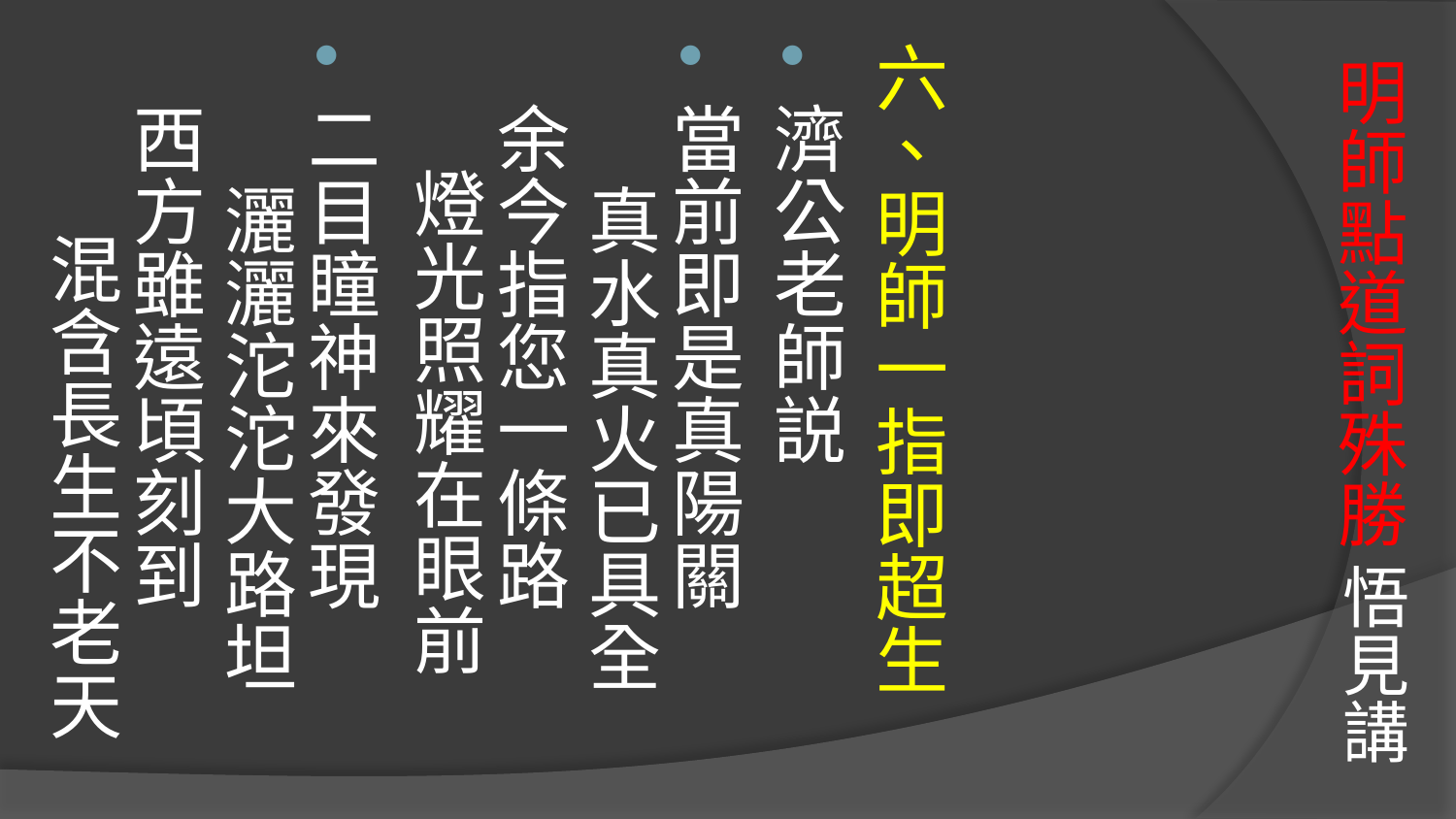

六、明師一指即超生
濟公老師説
當前即是真陽關                真水真火已具全 
余今指您一條路               燈光照耀在眼前
二目瞳神來發現                灑灑沱沱大路坦 
西方雖遠頃刻到                   混含長生不老天
# 明師點道詞殊勝 悟見講